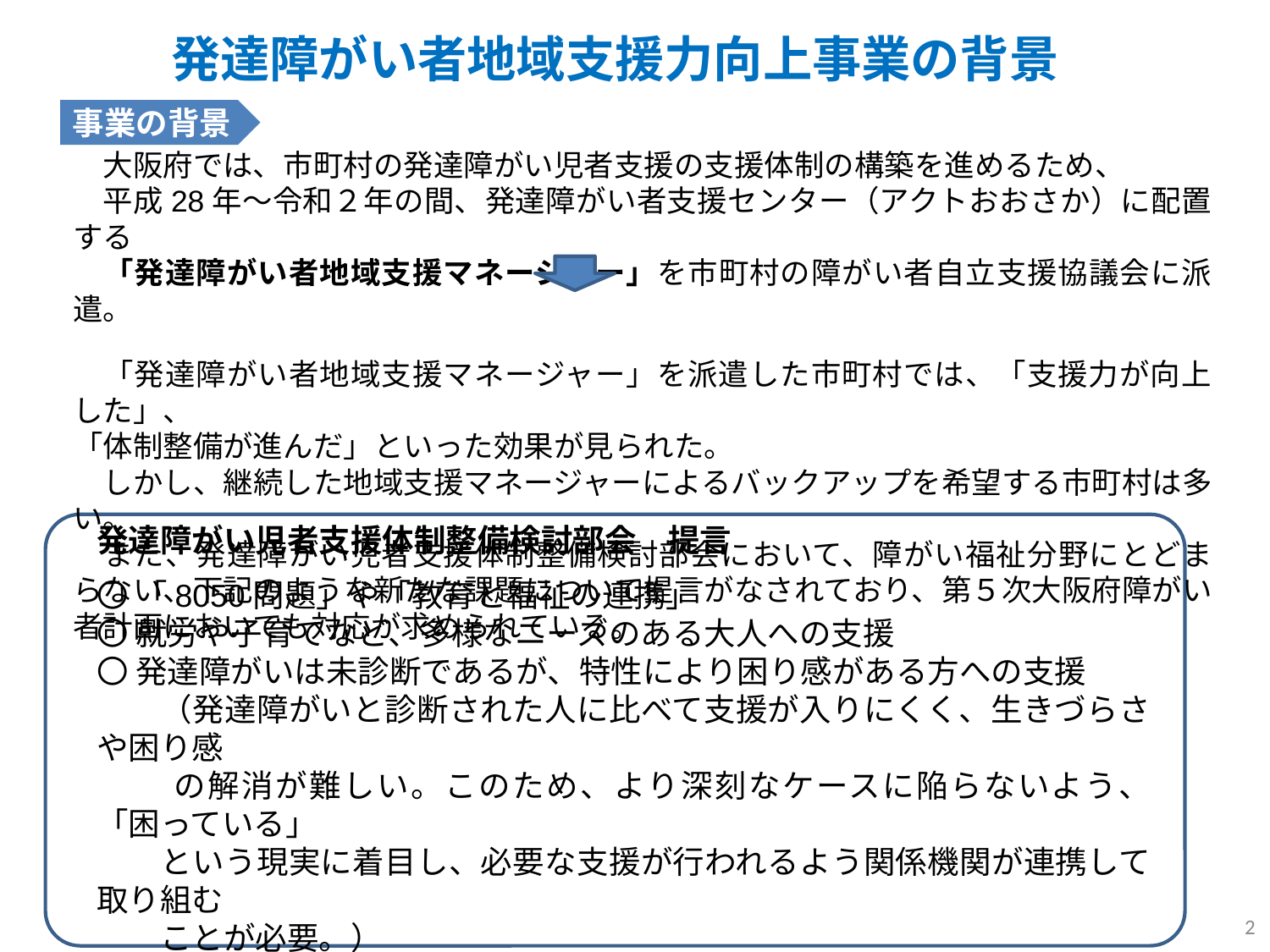

発達障がい者地域支援力向上事業の背景
事業の背景
　大阪府では、市町村の発達障がい児者支援の支援体制の構築を進めるため、
　平成28年～令和２年の間、発達障がい者支援センター（アクトおおさか）に配置する
　「発達障がい者地域支援マネージャー」を市町村の障がい者自立支援協議会に派遣。

　「発達障がい者地域支援マネージャー」を派遣した市町村では、「支援力が向上した」、
「体制整備が進んだ」といった効果が見られた。
　しかし、継続した地域支援マネージャーによるバックアップを希望する市町村は多い。
　また、発達障がい児者支援体制整備検討部会において、障がい福祉分野にとどまらない、下記のような新たな課題について提言がなされており、第５次大阪府障がい者計画においても対応が求められている。

発達障がい児者支援体制整備検討部会　提言

〇 「8050問題」や「教育と福祉の連携」
〇 就労や子育てなど、多様なニーズのある大人への支援
〇 発達障がいは未診断であるが、特性により困り感がある方への支援
　　（発達障がいと診断された人に比べて支援が入りにくく、生きづらさや困り感
　　 の解消が難しい。このため、より深刻なケースに陥らないよう、 「困っている」
　　という現実に着目し、必要な支援が行われるよう関係機関が連携して取り組む
　　ことが必要。）

⇒障がいの分野に留まらず、保健、子育て、教育、労働、介護など、多分野
　　において、早期に気づき、適切な支援につなげられる体制づくりが必要
2